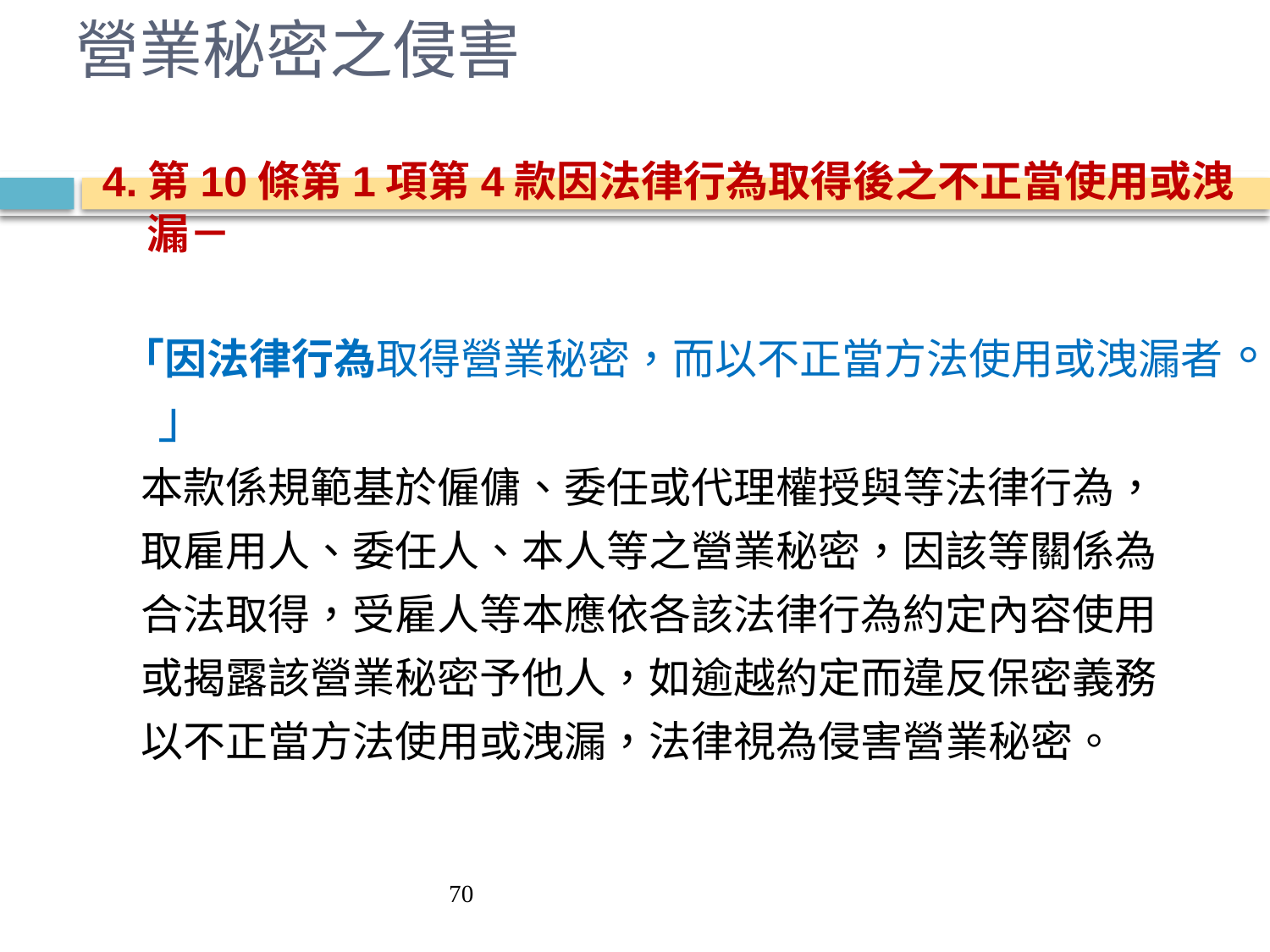

# 營業秘密之侵害
4.第10條第1項第4款因法律行為取得後之不正當使用或洩漏－

 「因法律行為取得營業秘密，而以不正當方法使用或洩漏者。 」
   本款係規範基於僱傭、委任或代理權授與等法律行為，
   取雇用人、委任人、本人等之營業秘密，因該等關係為
   合法取得，受雇人等本應依各該法律行為約定內容使用
   或揭露該營業秘密予他人，如逾越約定而違反保密義務
   以不正當方法使用或洩漏，法律視為侵害營業秘密。

70